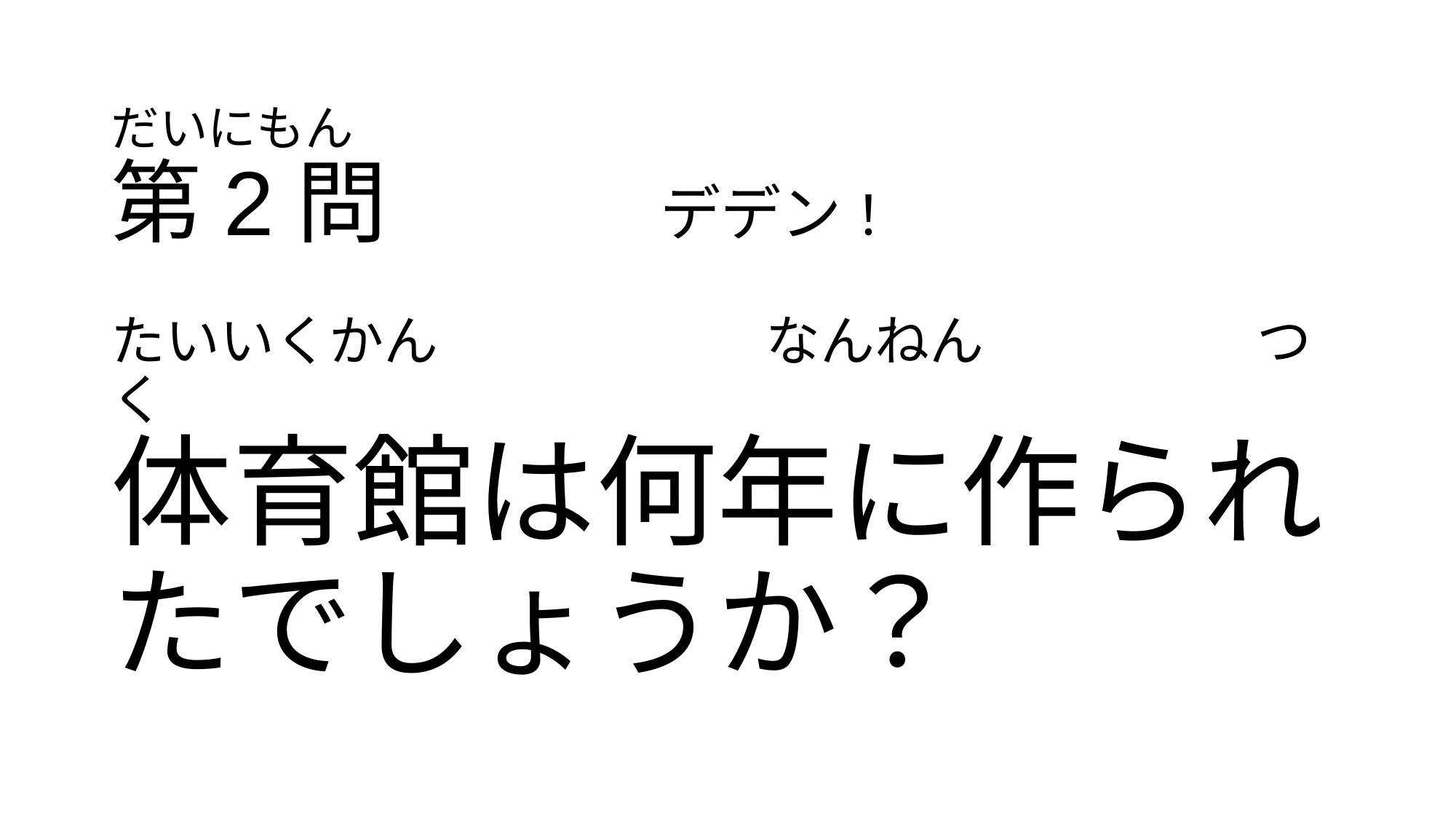

# だいにもん 第2問　　　デデン！ たいいくかん　　　　　　なんねん　　　　　つく 体育館は何年に作られたでしょうか？